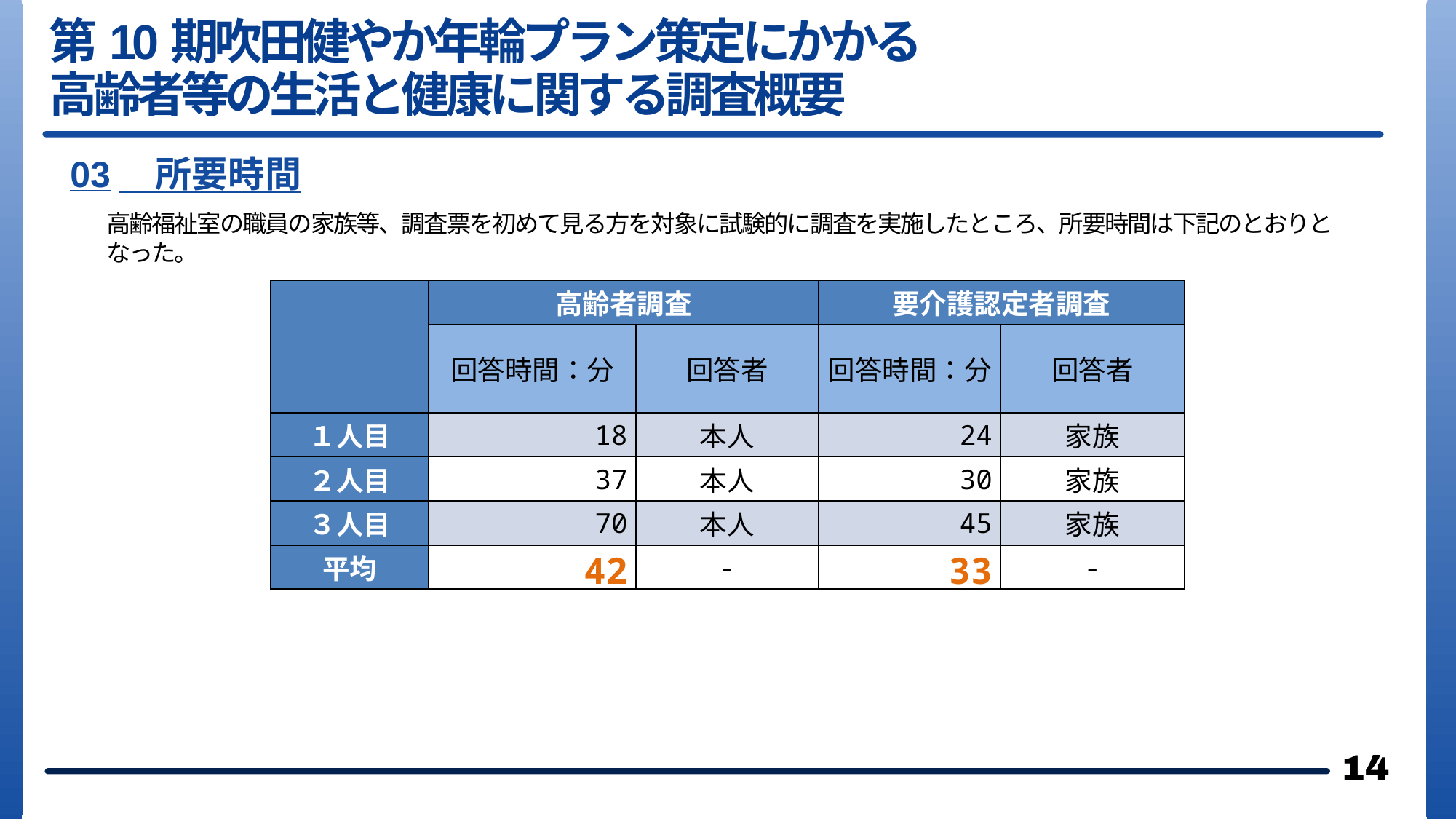

第10期吹田健やか年輪プラン策定にかかる
高齢者等の生活と健康に関する調査概要

03　所要時間
高齢福祉室の職員の家族等、調査票を初めて見る方を対象に試験的に調査を実施したところ、所要時間は下記のとおりとなった。
|  | 高齢者調査 |  | 要介護認定者調査 |  |
| --- | --- | --- | --- | --- |
|  | 回答時間：分 | 回答者 | 回答時間：分 | 回答者 |
| １人目 | 18 | 本人 | 24 | 家族 |
| ２人目 | 37 | 本人 | 30 | 家族 |
| ３人目 | 70 | 本人 | 45 | 家族 |
| 平均 | 42 | - | 33 | - |

14